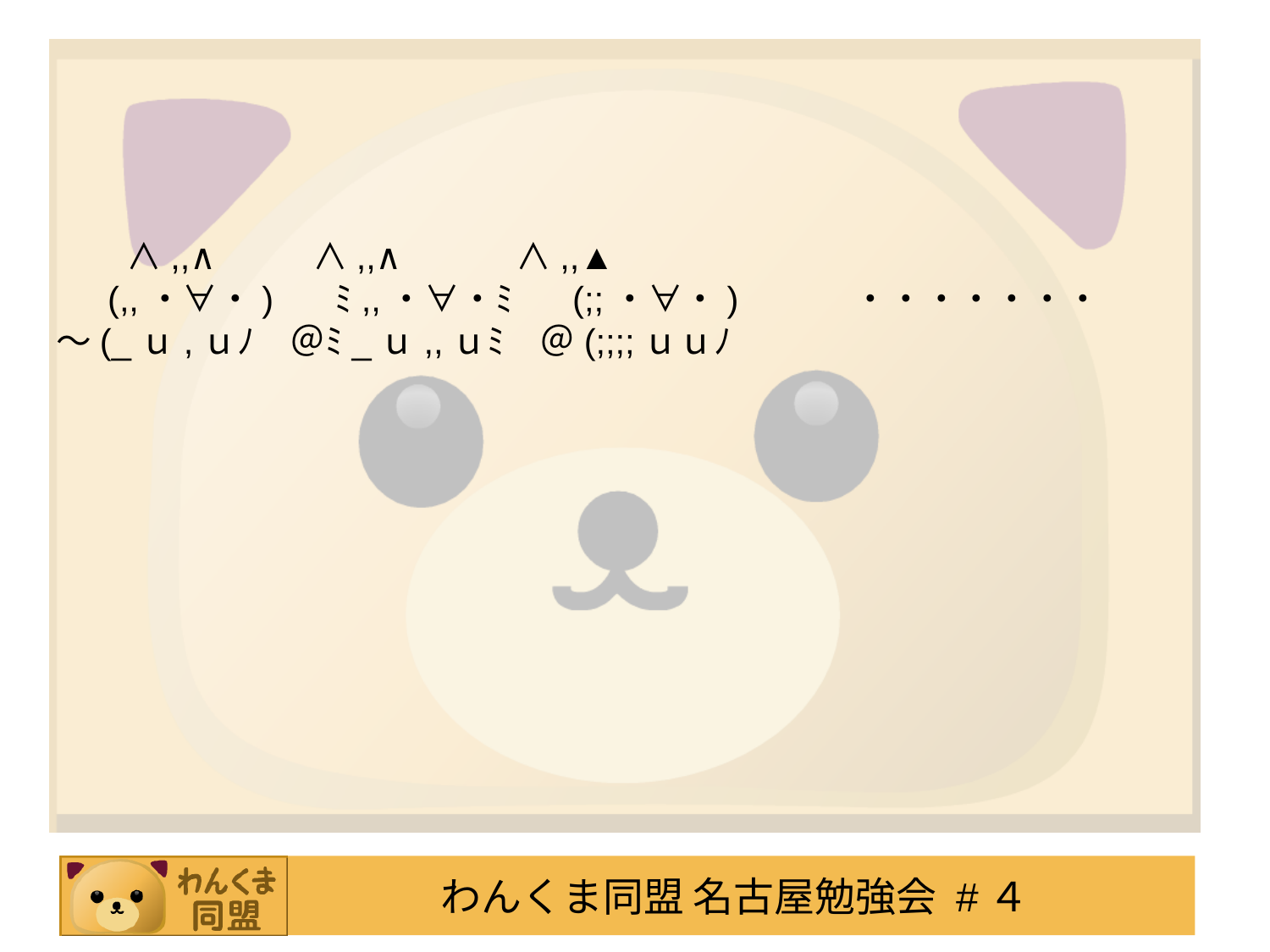

∧,,∧ 　　 ∧,,∧　　　∧,,▲
　 (,,・∀・) 　 ﾐ,,・∀・ﾐ 　 (;;・∀・)　　　・・・・・・・
～(_ｕ,ｕﾉ　＠ﾐ_ｕ,,ｕﾐ　＠(;;;;ｕｕﾉ